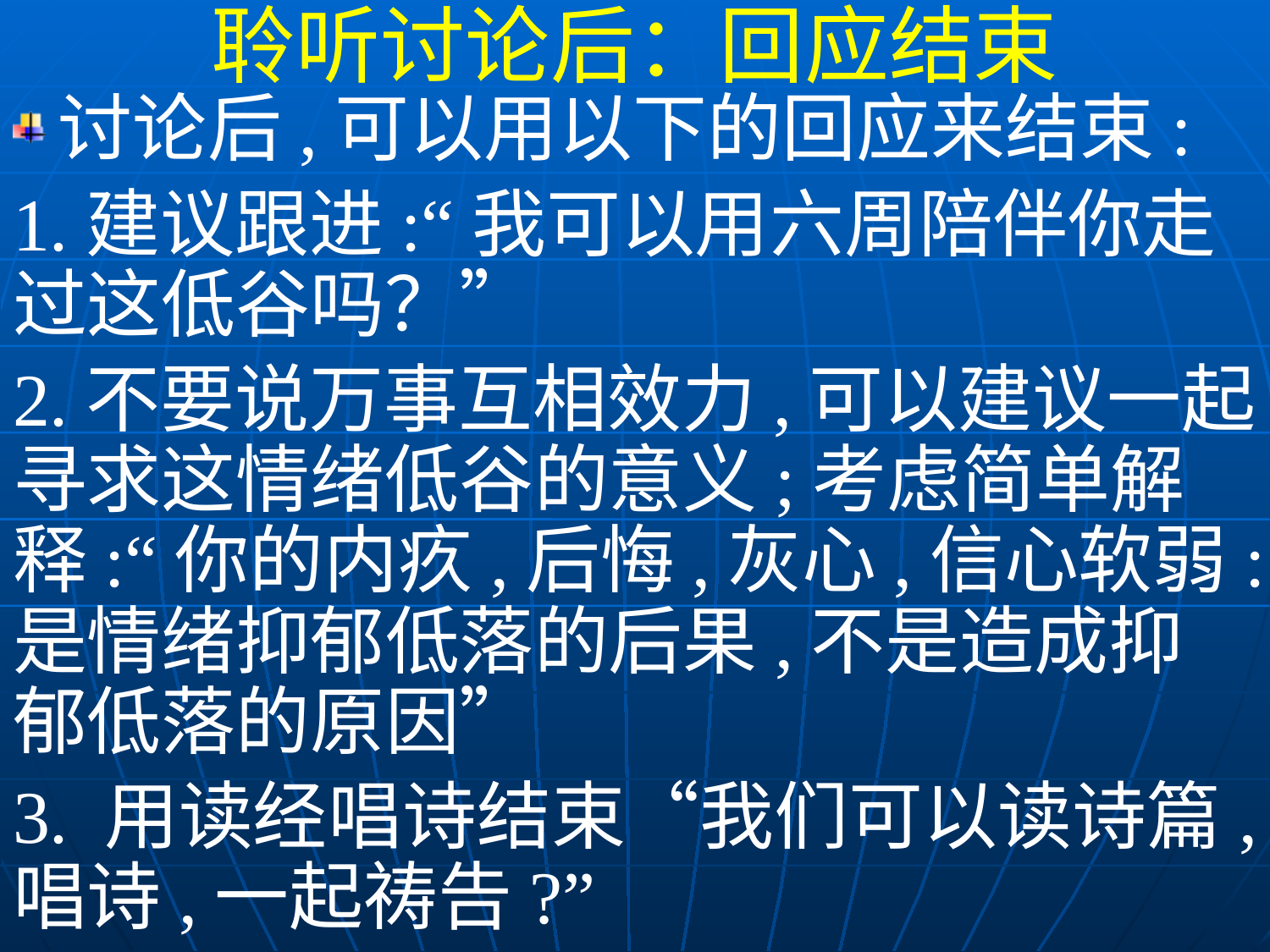

聆听讨论后：回应结束
讨论后,可以用以下的回应来结束:
1.建议跟进:“我可以用六周陪伴你走过这低谷吗？”
2.不要说万事互相效力,可以建议一起寻求这情绪低谷的意义;考虑简单解释:“你的内疚,后悔,灰心,信心软弱:是情绪抑郁低落的后果,不是造成抑郁低落的原因”
3. 用读经唱诗结束“我们可以读诗篇,唱诗,一起祷告?”